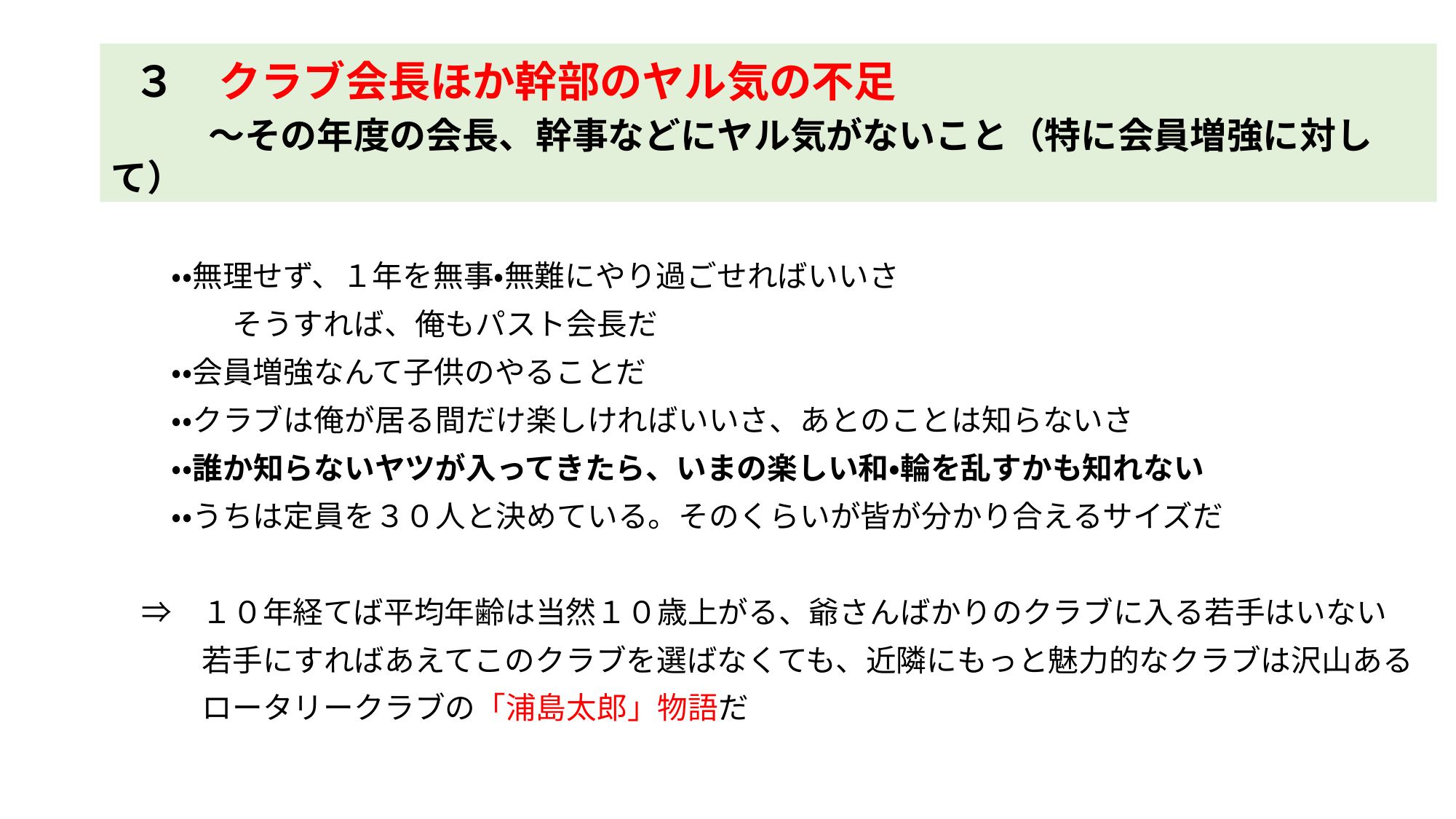

# ３　クラブ会長ほか幹部のヤル気の不足 　　～その年度の会長、幹事などにヤル気がないこと（特に会員増強に対して）
　　・・無理せず、１年を無事・無難にやり過ごせればいいさ
　　　　そうすれば、俺もパスト会長だ
　　・・会員増強なんて子供のやることだ
　　・・クラブは俺が居る間だけ楽しければいいさ、あとのことは知らないさ
　　・・誰か知らないヤツが入ってきたら、いまの楽しい和・輪を乱すかも知れない
　　・・うちは定員を３０人と決めている。そのくらいが皆が分かり合えるサイズだ

　⇒　１０年経てば平均年齢は当然１０歳上がる、爺さんばかりのクラブに入る若手はいない
　　　若手にすればあえてこのクラブを選ばなくても、近隣にもっと魅力的なクラブは沢山ある
　　　ロータリークラブの「浦島太郎」物語だ